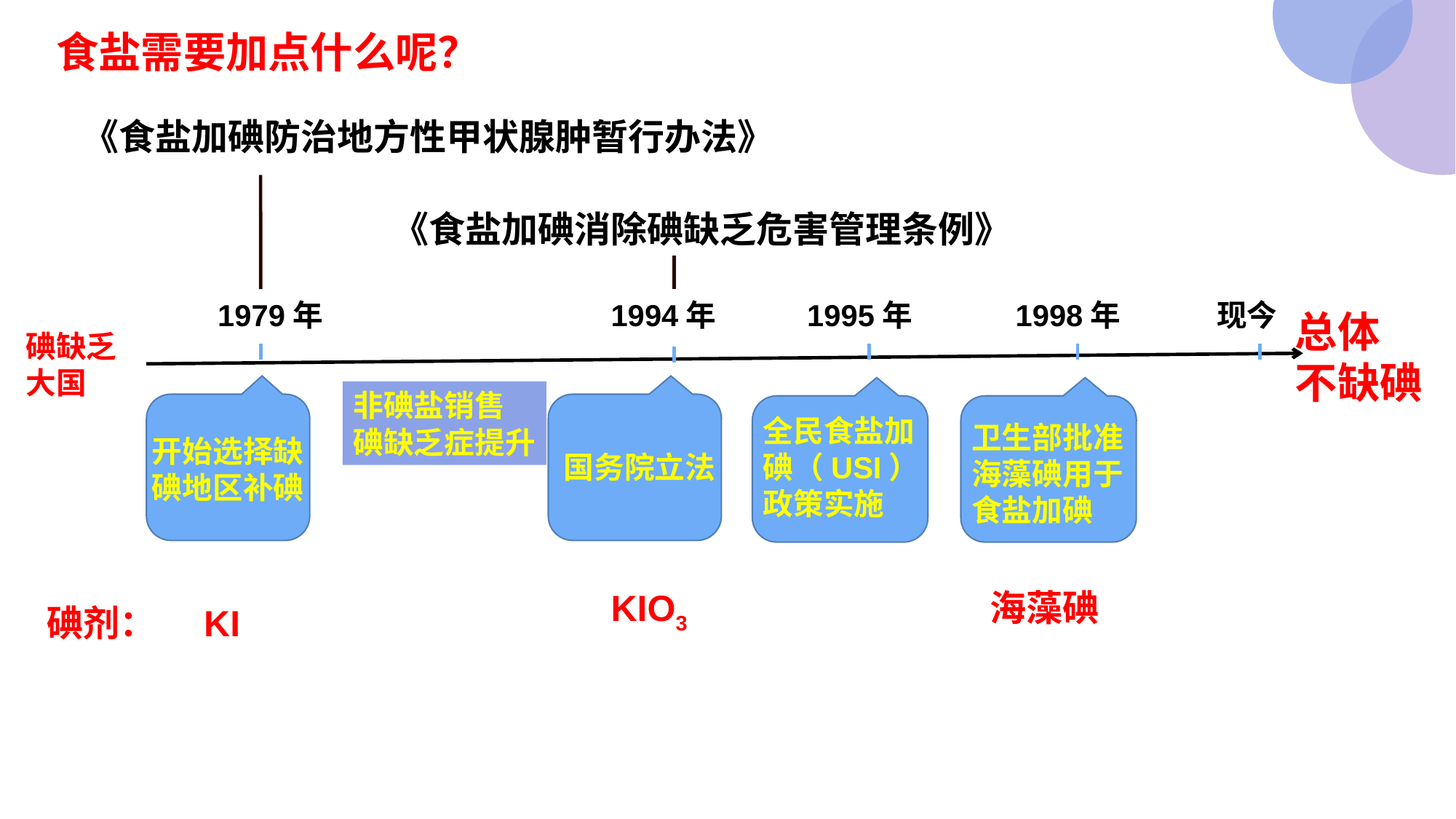

食盐需要加点什么呢？
《食盐加碘防治地方性甲状腺肿暂行办法》
《食盐加碘消除碘缺乏危害管理条例》
现今
1979年

1994年

1995年

1998年

总体
不缺碘
碘缺乏大国
非碘盐销售
碘缺乏症提升
全民食盐加碘（USI）
政策实施
卫生部批准海藻碘用于食盐加碘
开始选择缺
碘地区补碘
国务院立法
KIO3
海藻碘
碘剂：
KI